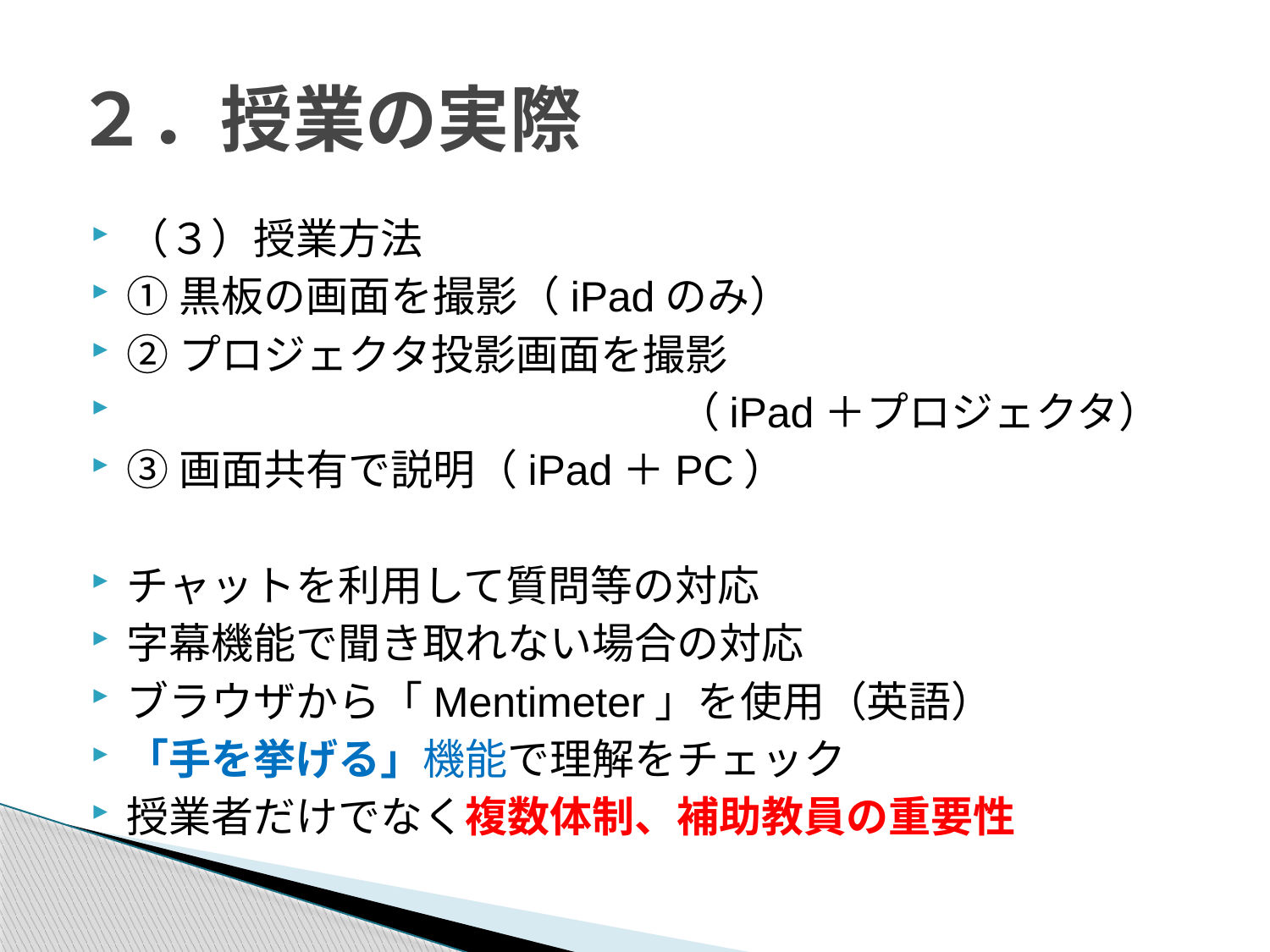

# ２．授業の実際
（３）授業方法
①黒板の画面を撮影（iPadのみ）
②プロジェクタ投影画面を撮影
　　　　　　　　　　　　　（iPad＋プロジェクタ）
③画面共有で説明（iPad＋PC）

チャットを利用して質問等の対応
字幕機能で聞き取れない場合の対応
ブラウザから「Mentimeter」を使用（英語）
「手を挙げる」機能で理解をチェック
授業者だけでなく複数体制、補助教員の重要性